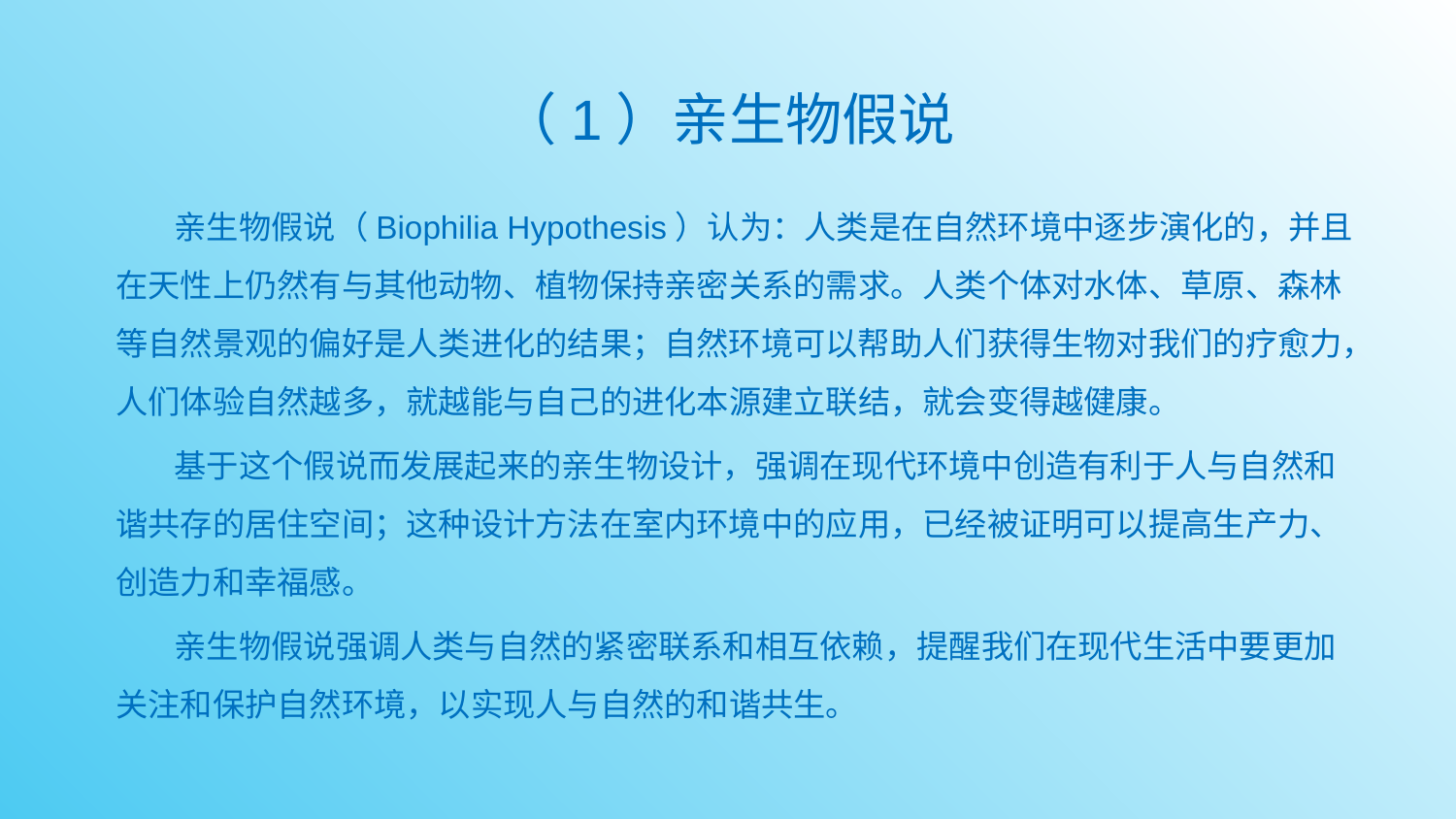

# （1）亲生物假说
       亲生物假说（Biophilia Hypothesis）认为：人类是在自然环境中逐步演化的，并且在天性上仍然有与其他动物、植物保持亲密关系的需求。人类个体对水体、草原、森林等自然景观的偏好是人类进化的结果；自然环境可以帮助人们获得生物对我们的疗愈力，人们体验自然越多，就越能与自己的进化本源建立联结，就会变得越健康。
       基于这个假说而发展起来的亲生物设计，强调在现代环境中创造有利于人与自然和谐共存的居住空间；这种设计方法在室内环境中的应用，已经被证明可以提高生产力、创造力和幸福感。
       亲生物假说强调人类与自然的紧密联系和相互依赖，提醒我们在现代生活中要更加关注和保护自然环境，以实现人与自然的和谐共生。